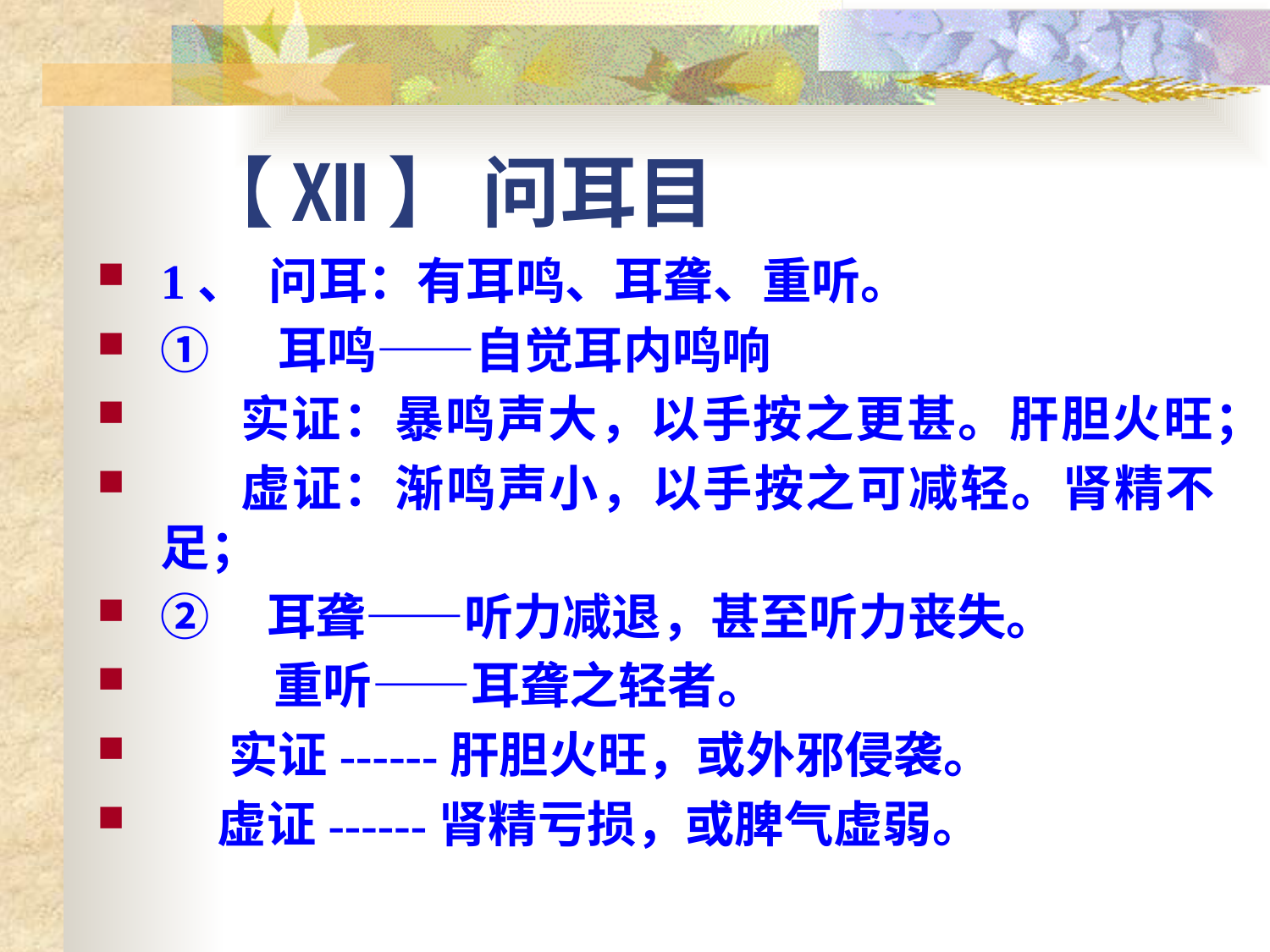

# 【 Ⅻ 】 问耳目
1、  问耳：有耳鸣、耳聋、重听。
①     耳鸣——自觉耳内鸣响
     实证：暴鸣声大，以手按之更甚。肝胆火旺；
     虚证：渐鸣声小，以手按之可减轻。肾精不足；
②    耳聋——听力减退，甚至听力丧失。
         重听——耳聋之轻者。
     实证------肝胆火旺，或外邪侵袭。
    虚证------肾精亏损，或脾气虚弱。